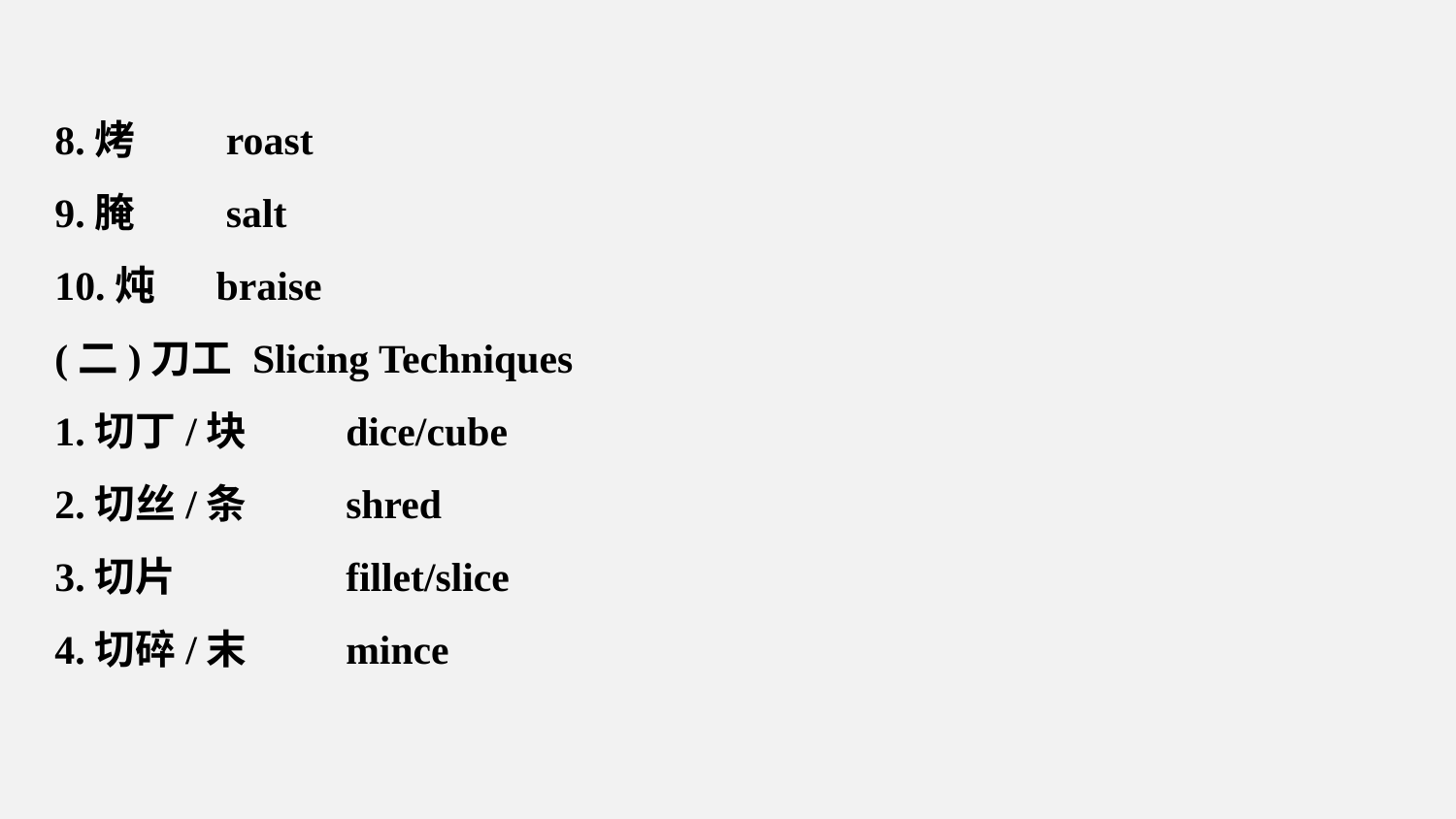

8.烤　　roast
9.腌　　salt
10.炖　 braise
(二)刀工 Slicing Techniques
1.切丁/块　	dice/cube
2.切丝/条　　 	shred
3.切片　　 	fillet/slice
4.切碎/末　 	mince